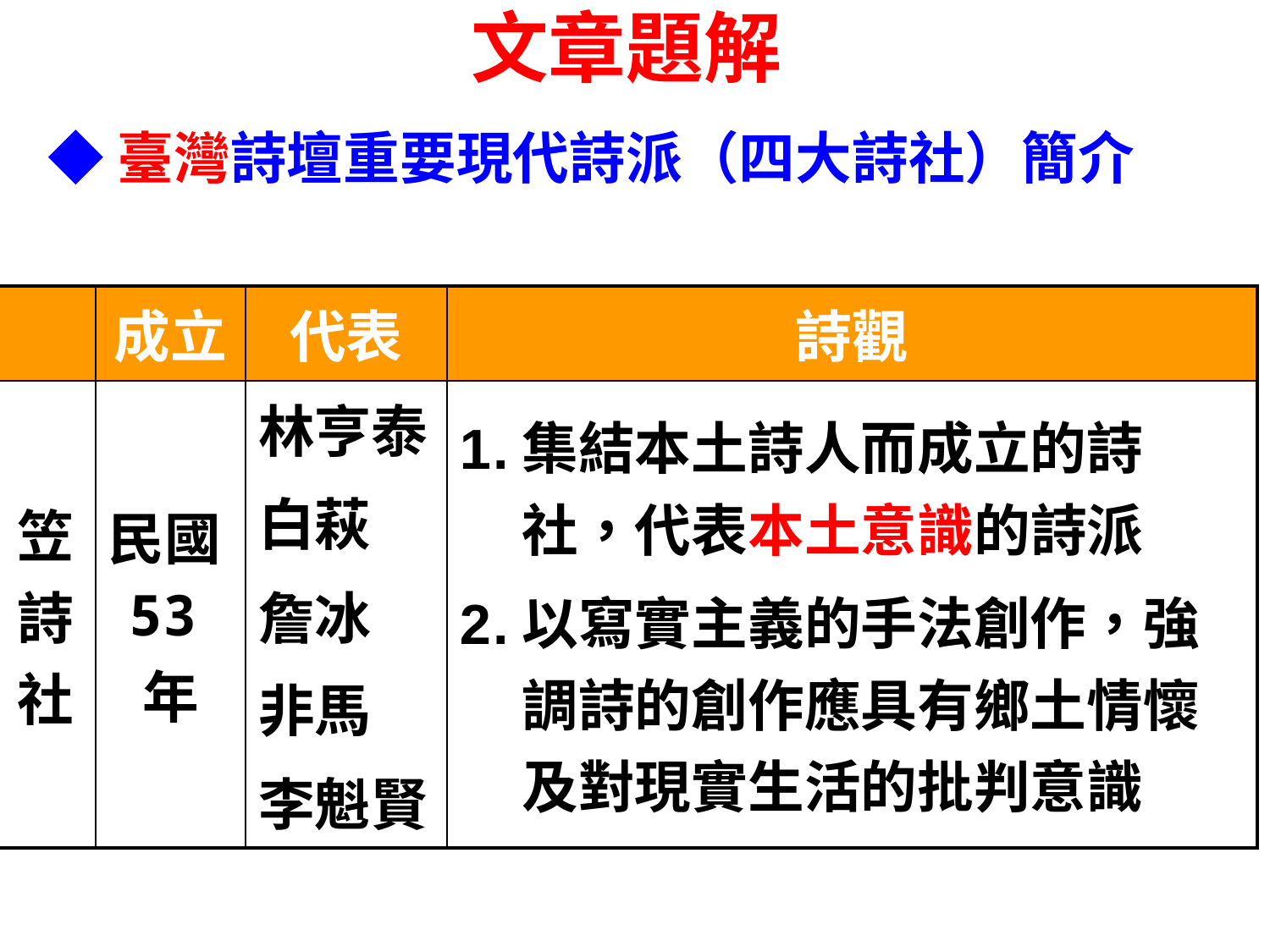

文章題解
文章題解-9
◆臺灣詩壇重要現代詩派（四大詩社）簡介
|  | 成立 | 代表 | 詩觀 |
| --- | --- | --- | --- |
| 笠詩社 | 民國53年 | 林亨泰 白萩 詹冰 非馬 李魁賢 | 集結本土詩人而成立的詩社，代表本土意識的詩派 以寫實主義的手法創作，強調詩的創作應具有鄉土情懷及對現實生活的批判意識 |